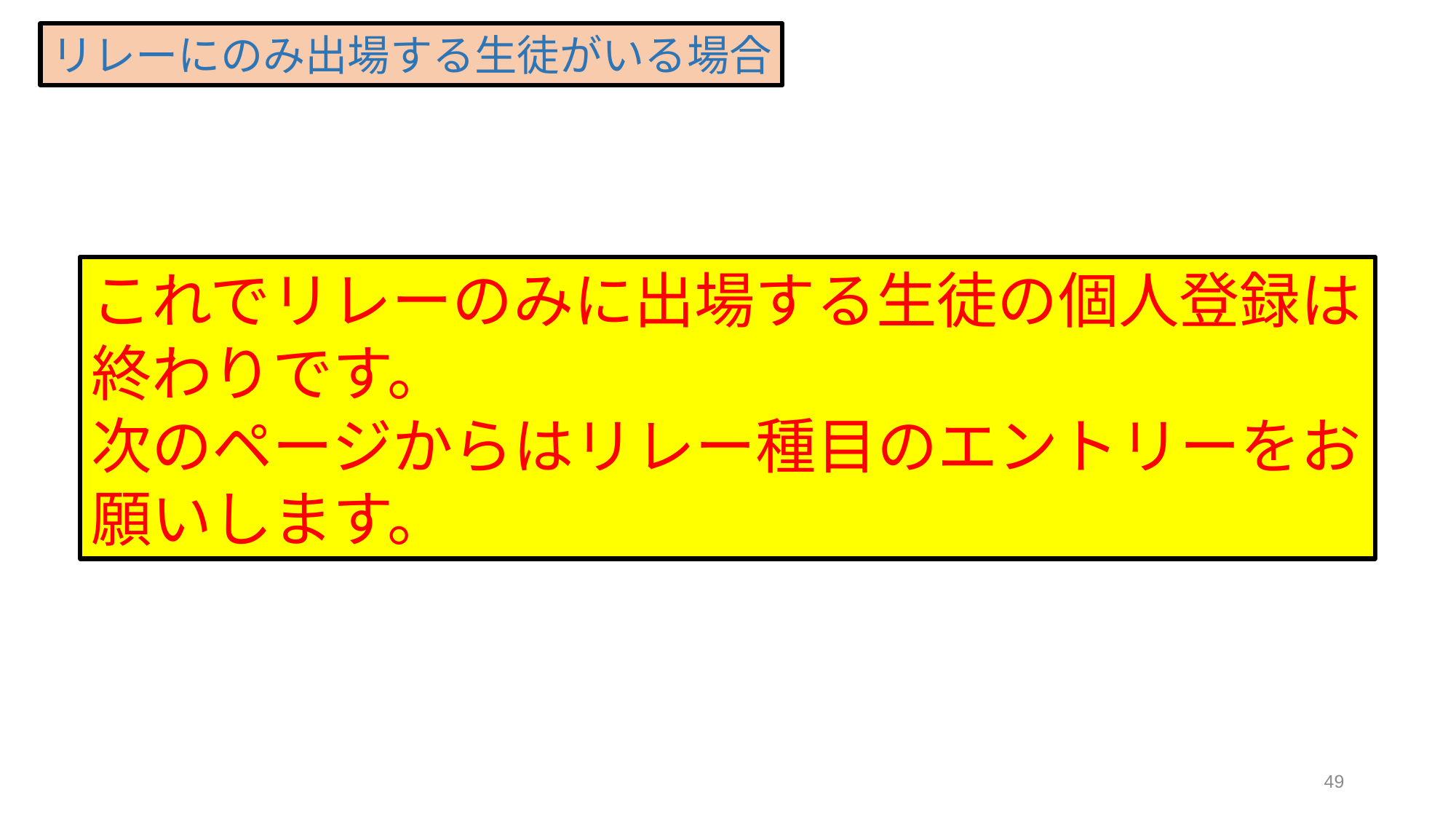

リレーにのみ出場する生徒がいる場合
これでリレーのみに出場する生徒の個人登録は終わりです。
次のページからはリレー種目のエントリーをお願いします。
49